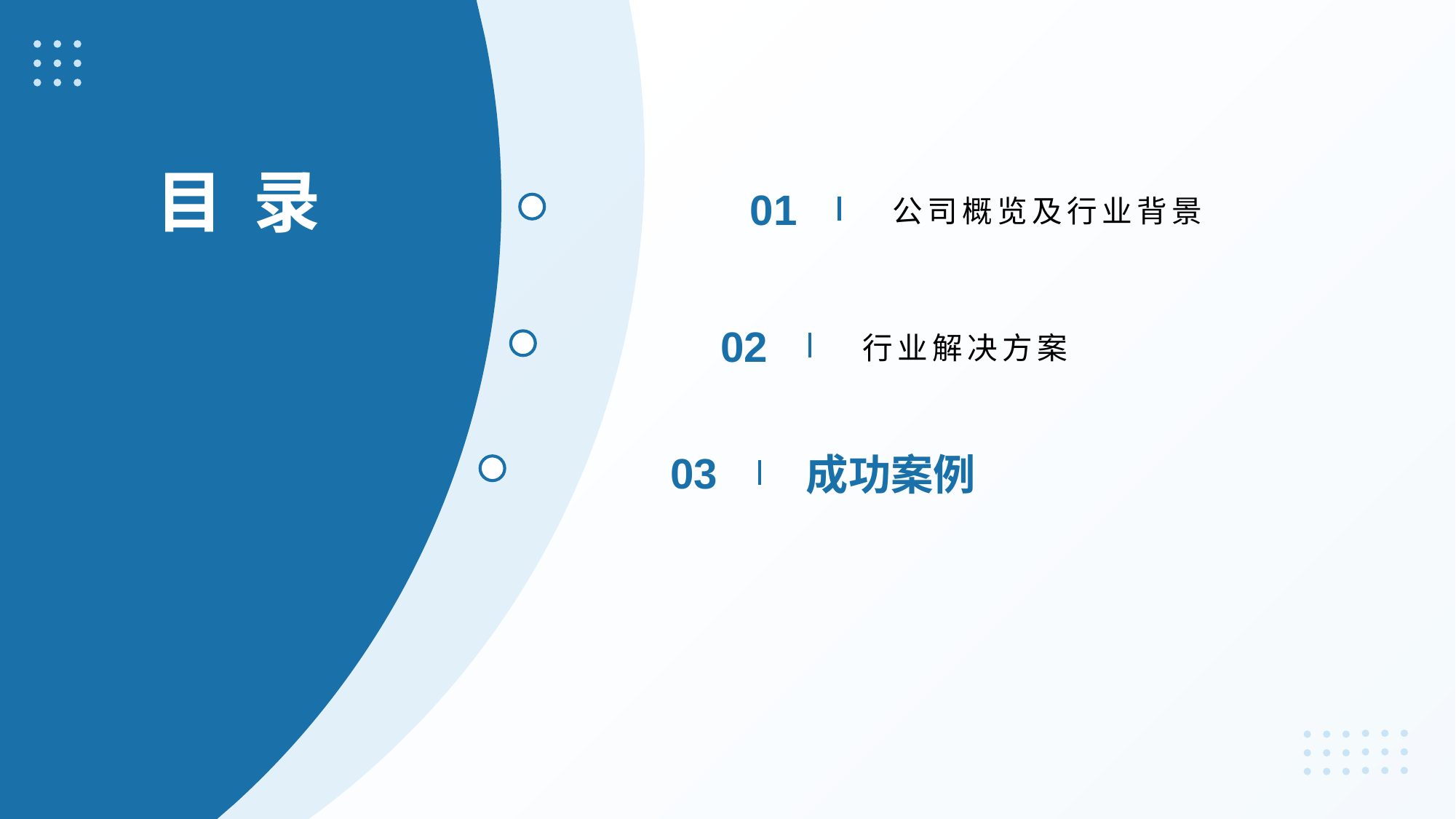

# 目  录
01
公司概览及行业背景

行业解决方案
02

03
成功案例